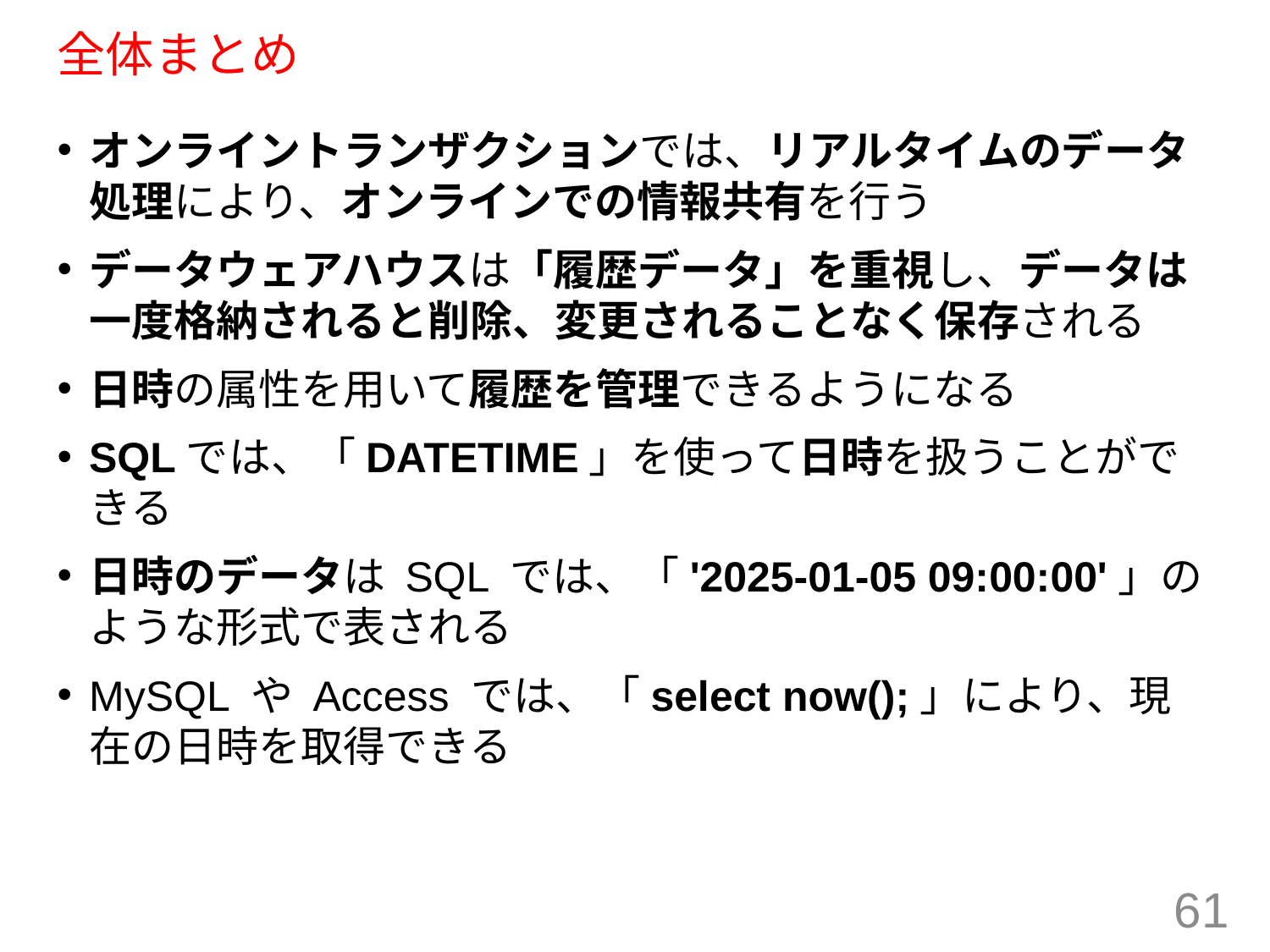

# 全体まとめ
オンライントランザクションでは、リアルタイムのデータ処理により、オンラインでの情報共有を行う
データウェアハウスは「履歴データ」を重視し、データは一度格納されると削除、変更されることなく保存される
日時の属性を用いて履歴を管理できるようになる
SQLでは、「DATETIME」を使って日時を扱うことができる
日時のデータは SQL では、「'2025-01-05 09:00:00'」のような形式で表される
MySQL や Access では、「select now();」により、現在の日時を取得できる
61